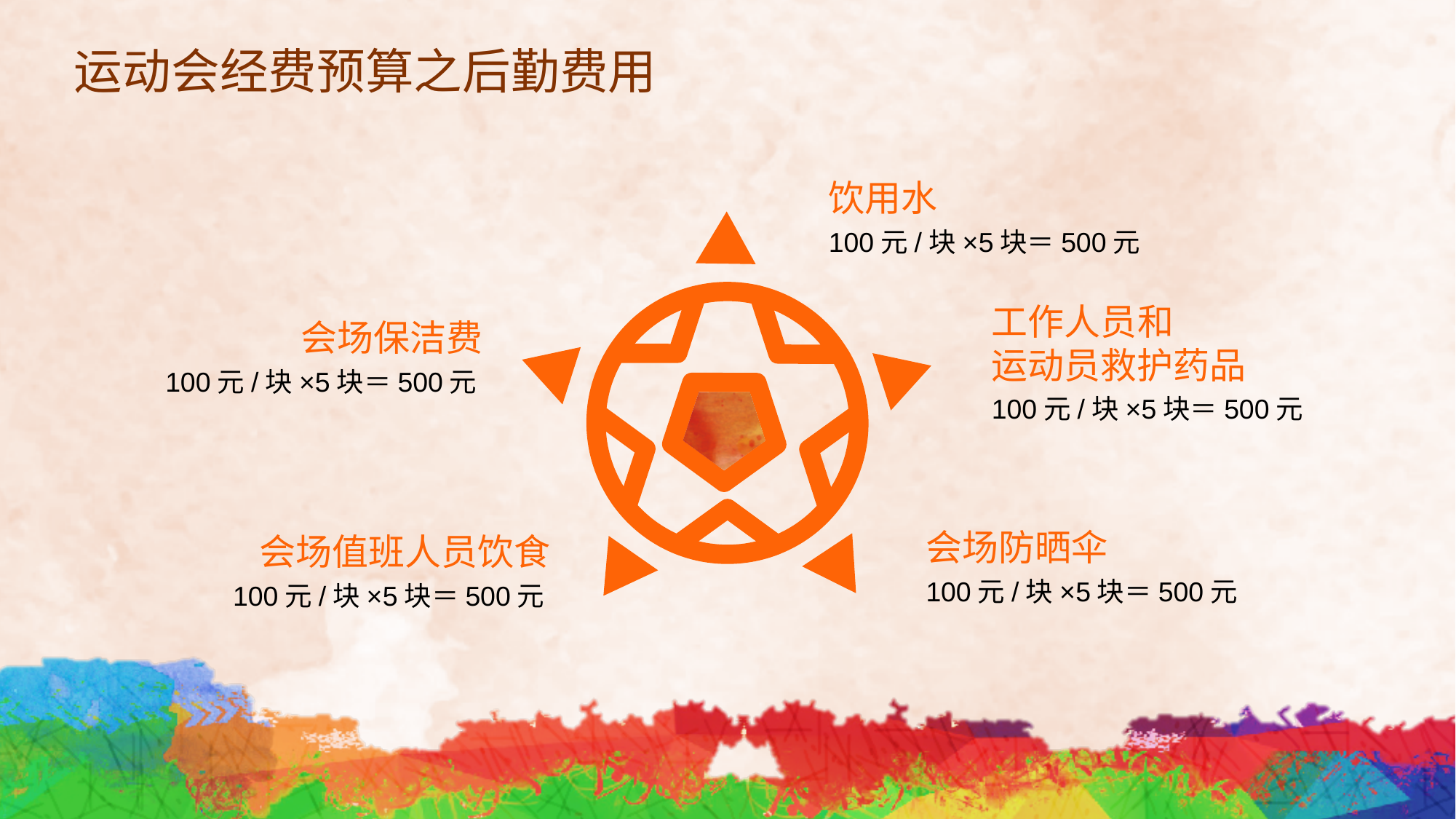

# 运动会经费预算之后勤费用
饮用水
100元/块×5块＝500元

工作人员和
运动员救护药品
100元/块×5块＝500元
会场保洁费
100元/块×5块＝500元
会场防晒伞
100元/块×5块＝500元
会场值班人员饮食
100元/块×5块＝500元